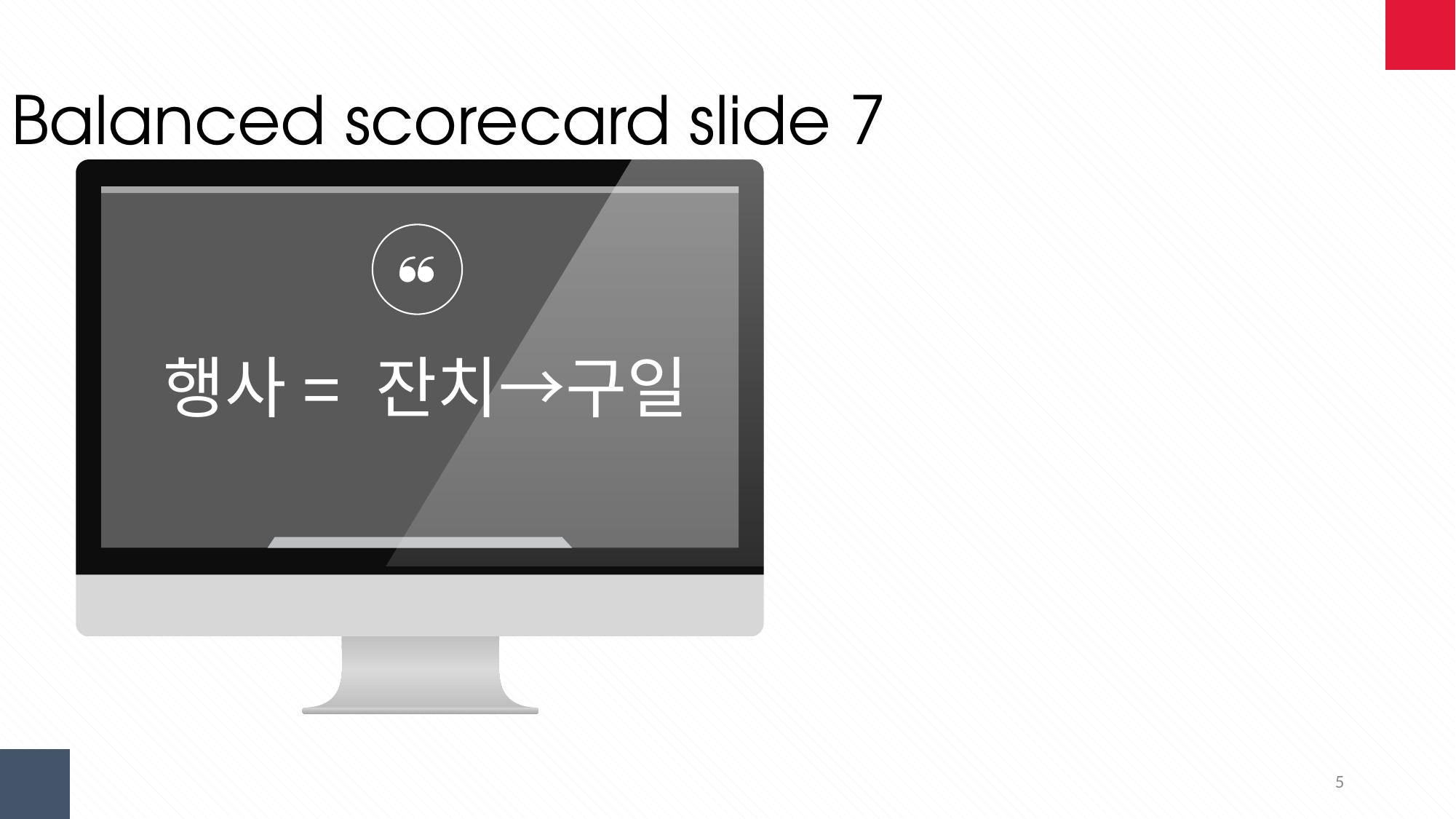

Balanced scorecard slide 7

행사= 잔치→구일

5